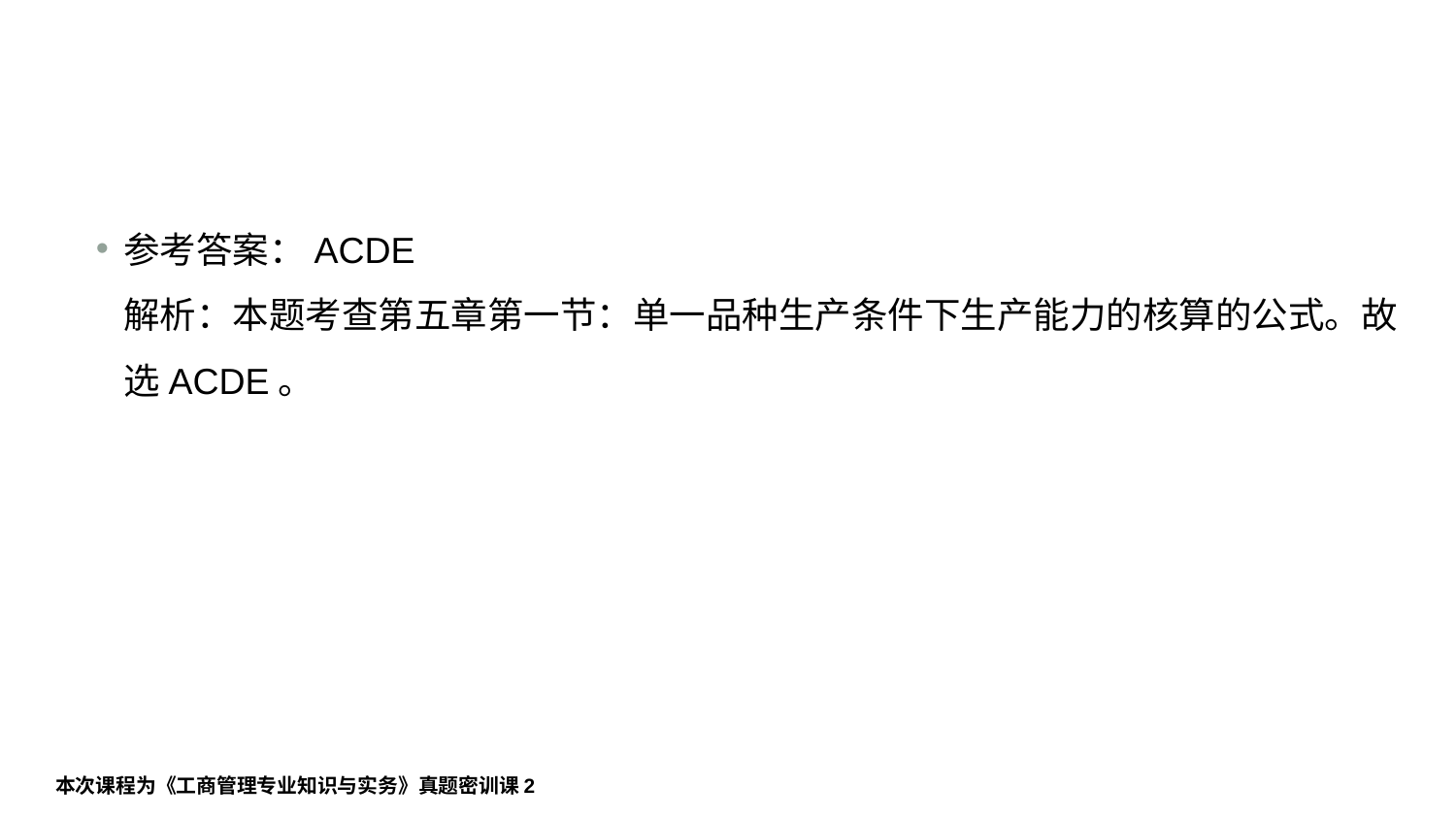

参考答案：ACDE
解析：本题考查第五章第一节：单一品种生产条件下生产能力的核算的公式。故选ACDE。